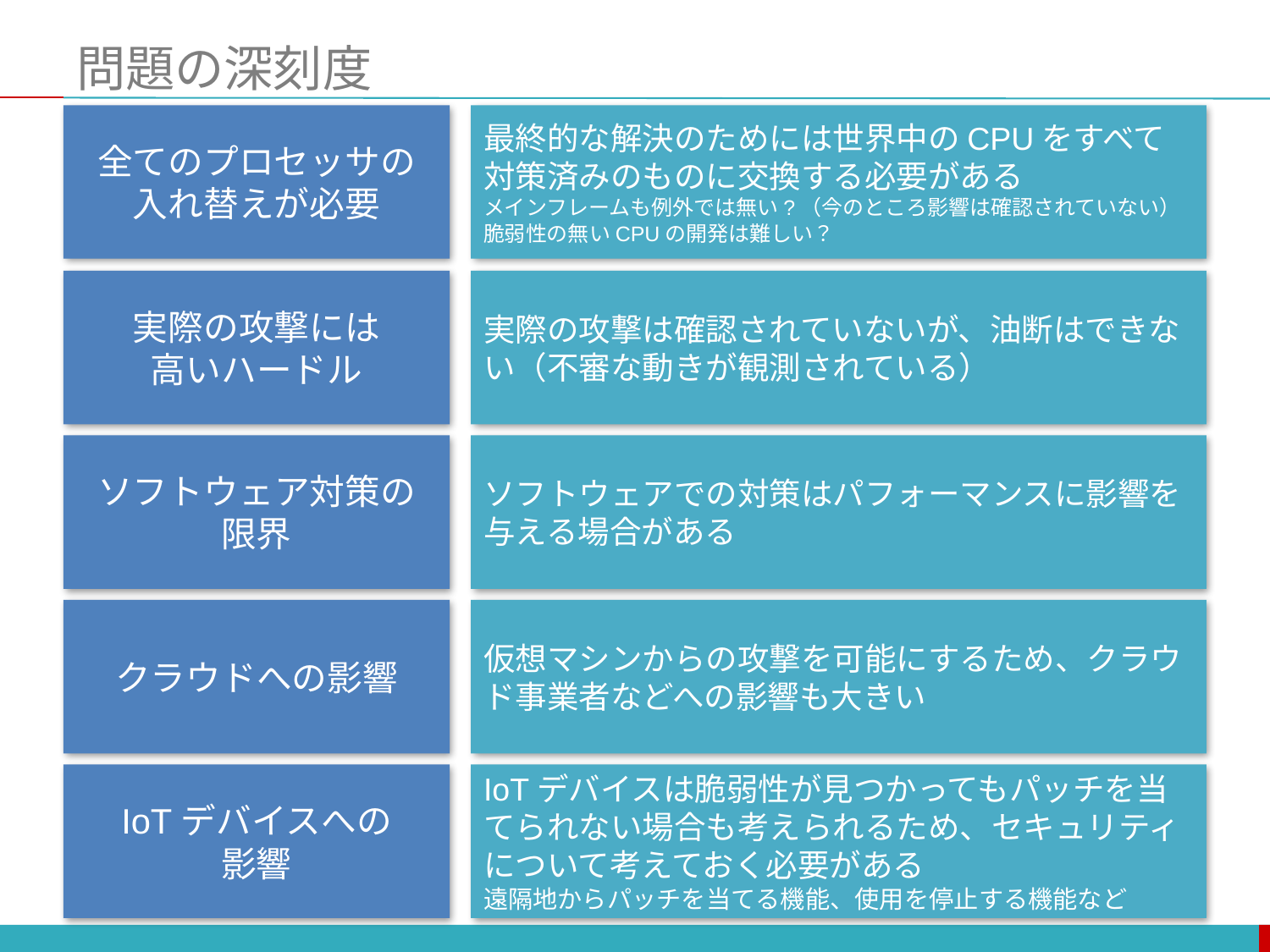

# 問題の深刻度
全てのプロセッサの
入れ替えが必要
最終的な解決のためには世界中のCPUをすべて
対策済みのものに交換する必要がある
メインフレームも例外では無い?（今のところ影響は確認されていない）
脆弱性の無いCPUの開発は難しい？
実際の攻撃には
高いハードル
実際の攻撃は確認されていないが、油断はできない（不審な動きが観測されている）
ソフトウェア対策の
限界
ソフトウェアでの対策はパフォーマンスに影響を与える場合がある
クラウドへの影響
仮想マシンからの攻撃を可能にするため、クラウド事業者などへの影響も大きい
IoTデバイスへの
影響
IoTデバイスは脆弱性が見つかってもパッチを当てられない場合も考えられるため、セキュリティについて考えておく必要がある
遠隔地からパッチを当てる機能、使用を停止する機能など